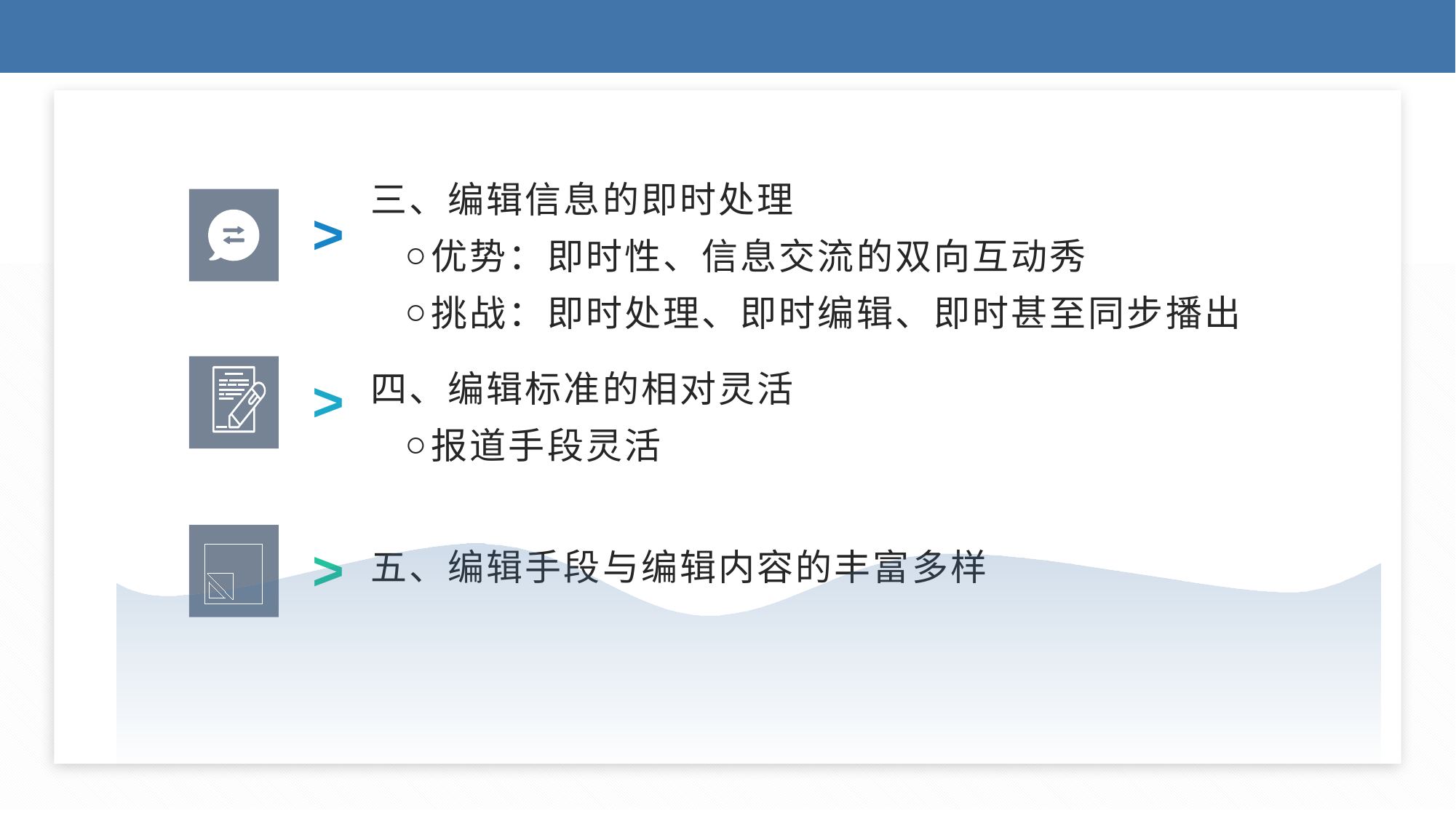

三、编辑信息的即时处理
优势：即时性、信息交流的双向互动秀
挑战：即时处理、即时编辑、即时甚至同步播出

>

四、编辑标准的相对灵活
报道手段灵活

>

五、编辑手段与编辑内容的丰富多样
>